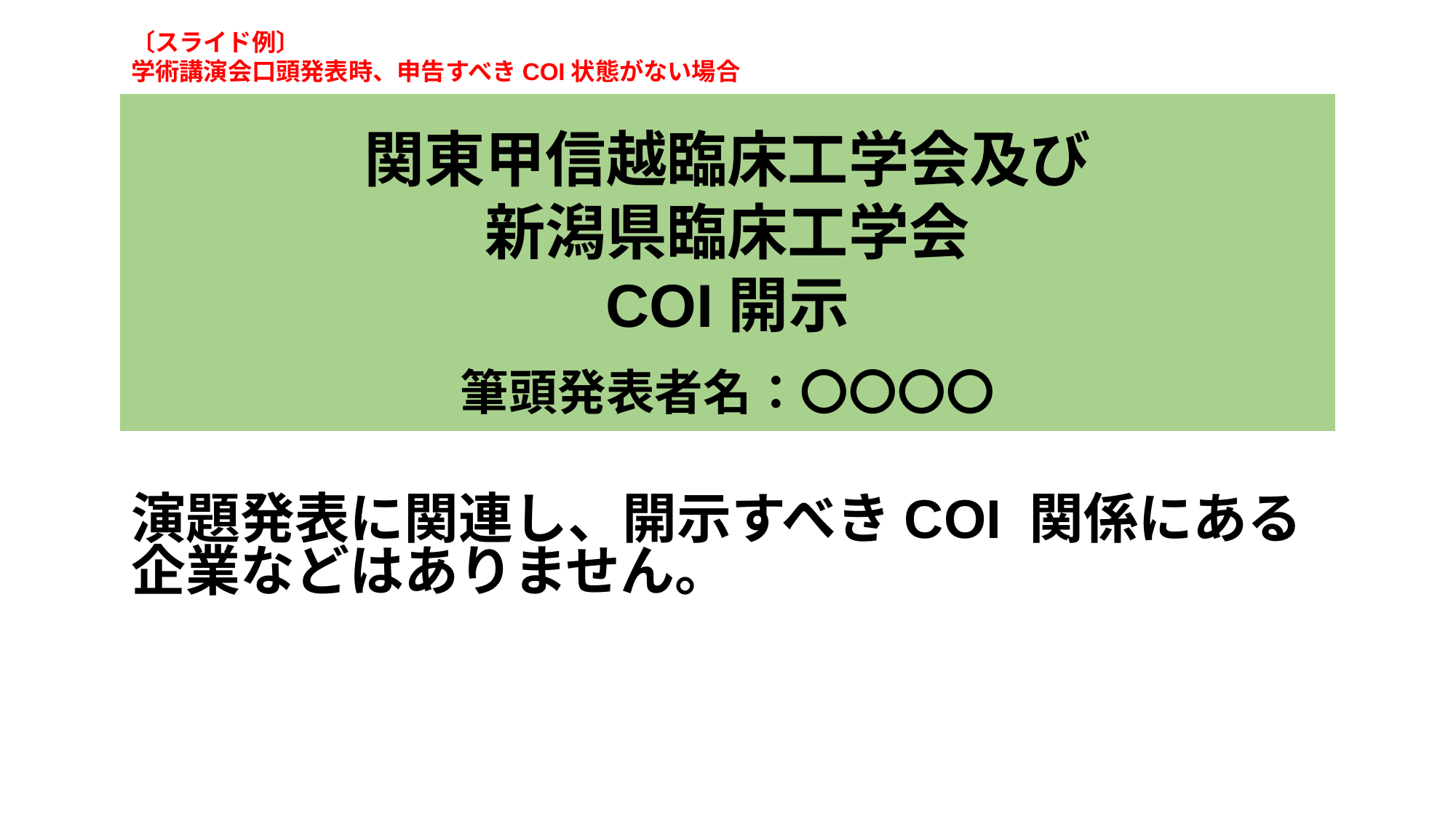

# 〔スライド例〕 学術講演会口頭発表時、申告すべきCOI状態がない場合
関東甲信越臨床工学会及び
新潟県臨床工学会
COI開示
筆頭発表者名：〇〇〇〇
演題発表に関連し、開示すべきCOI 関係にある企業などはありません。